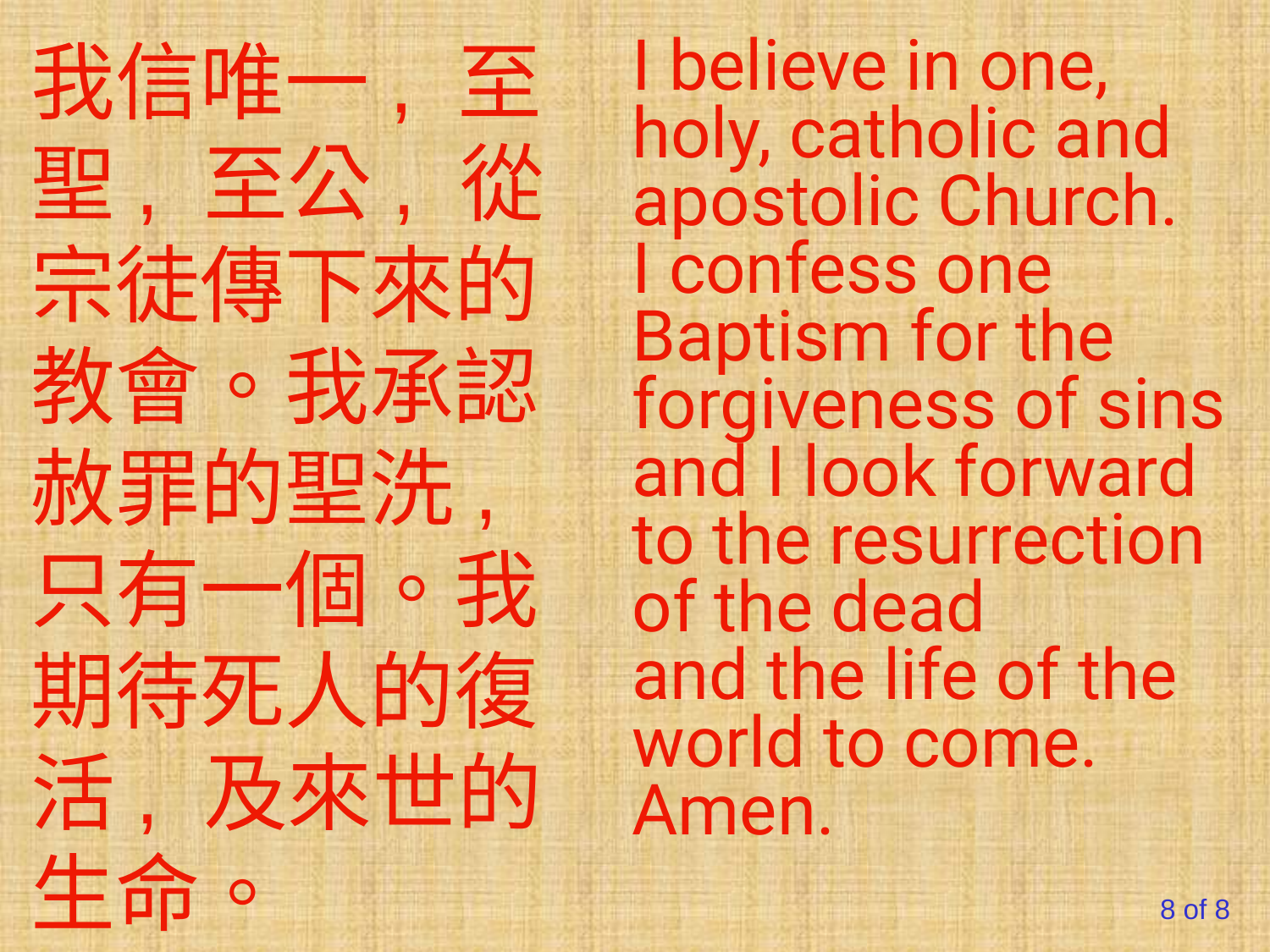

我信唯一, 至聖, 至公, 從宗徒傳下來的教會。我承認赦罪的聖洗, 只有一個。我期待死人的復活, 及來世的生命。
阿們。
I believe in one, holy, catholic and apostolic Church.
I confess one Baptism for the forgiveness of sins
and I look forward to the resurrection of the dead
and the life of the world to come. Amen.
8 of 8